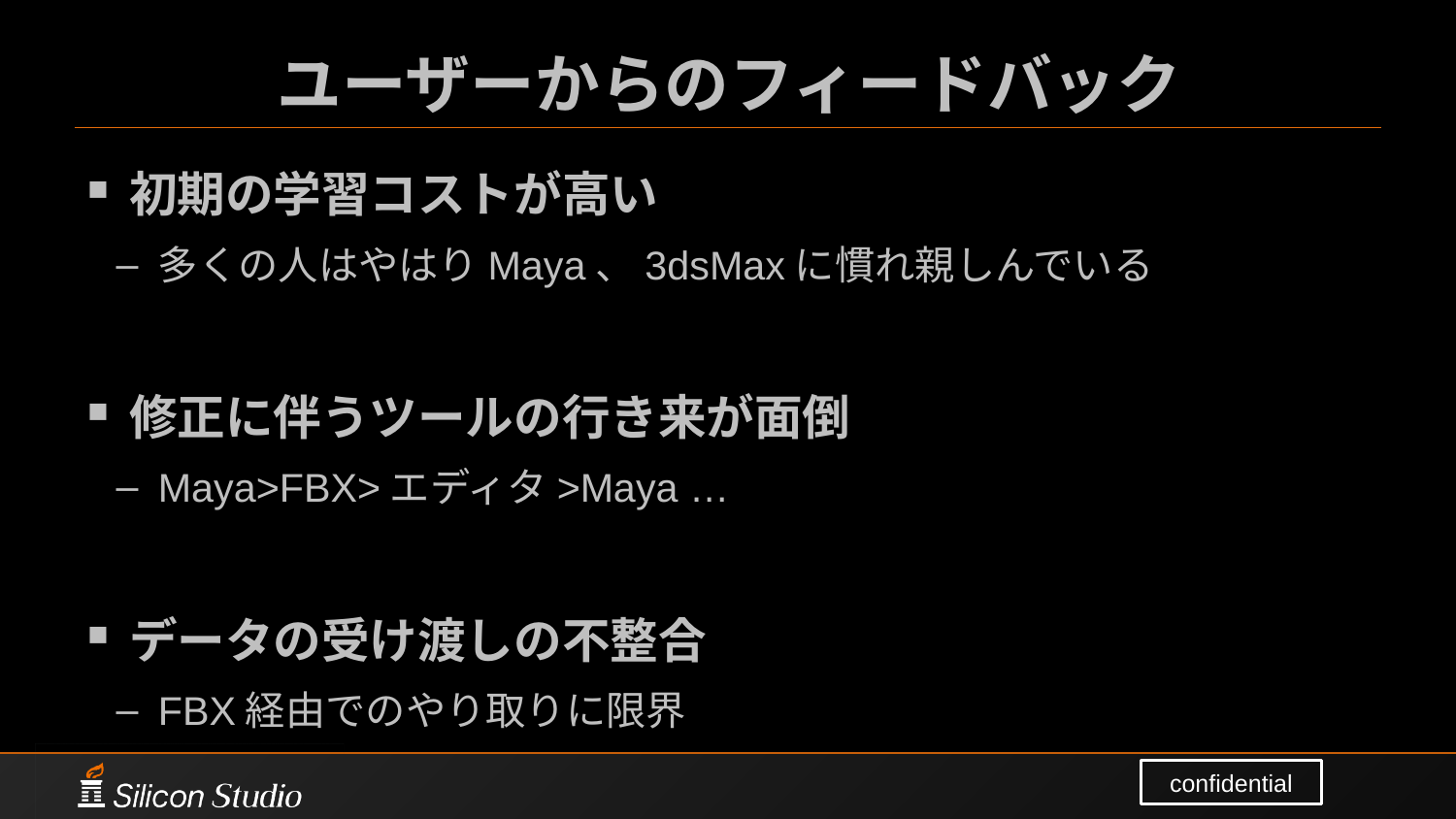

# ユーザーからのフィードバック
初期の学習コストが高い
多くの人はやはりMaya、3dsMaxに慣れ親しんでいる

修正に伴うツールの行き来が面倒
Maya>FBX>エディタ>Maya …

データの受け渡しの不整合
FBX経由でのやり取りに限界